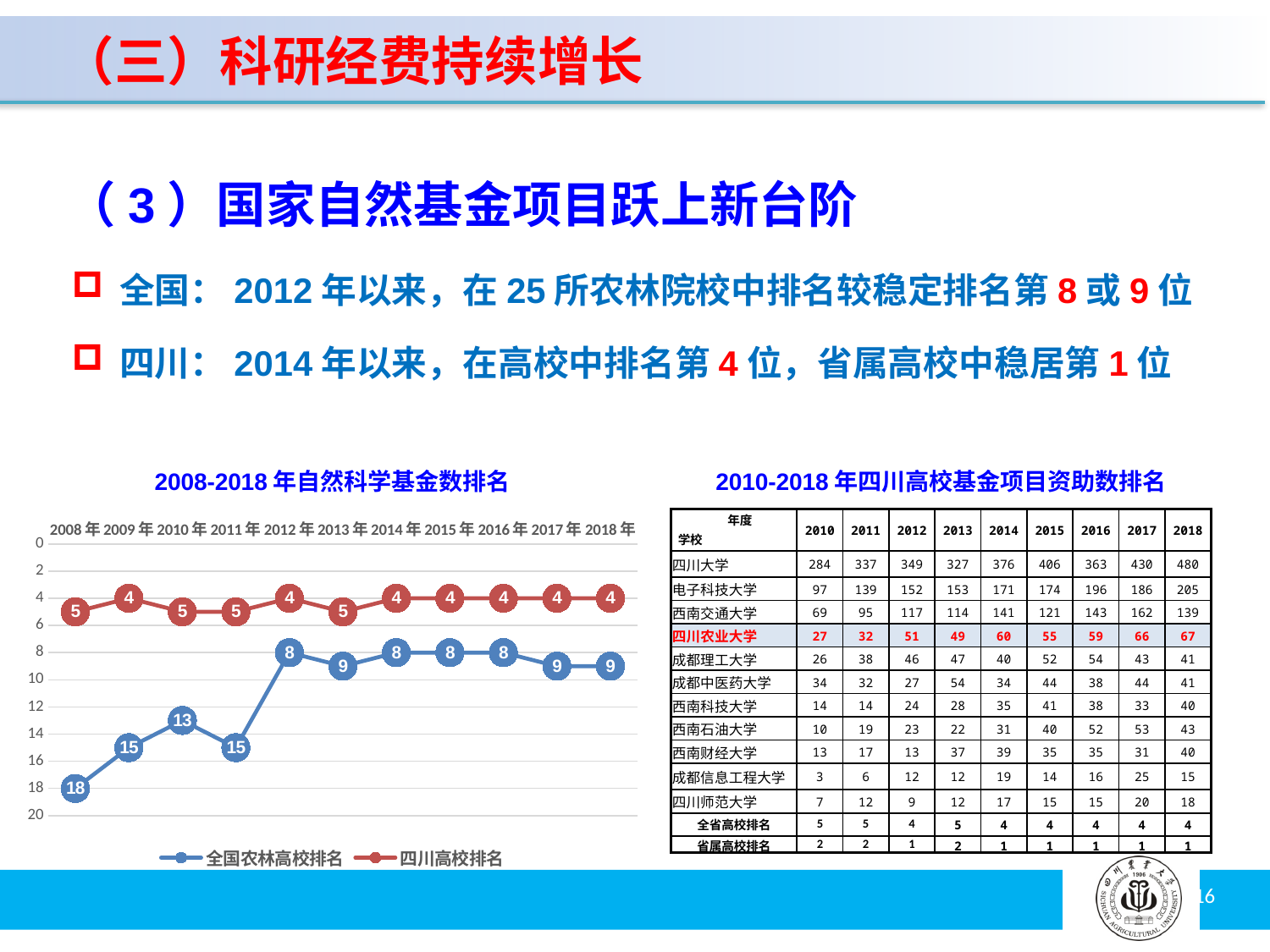

（三）科研经费持续增长
  （3）国家自然基金项目跃上新台阶
全国：2012年以来，在25所农林院校中排名较稳定排名第8或9位
四川：2014年以来，在高校中排名第4位，省属高校中稳居第1位
2008-2018年自然科学基金数排名
2010-2018年四川高校基金项目资助数排名

### Chart

| Category | 全国农林高校排名 | 四川高校排名 |
|---|---|---|
| 2008年 | 18.0 | 5.0 |
| 2009年 | 15.0 | 4.0 |
| 2010年 | 13.0 | 5.0 |
| 2011年 | 15.0 | 5.0 |
| 2012年 | 8.0 | 4.0 |
| 2013年 | 9.0 | 5.0 |
| 2014年 | 8.0 | 4.0 |
| 2015年 | 8.0 | 4.0 |
| 2016年 | 8.0 | 4.0 |
| 2017年 | 9.0 | 4.0 |
| 2018年 | 9.0 | 4.0 |
| 年度 学校 | 2010 | 2011 | 2012 | 2013 | 2014 | 2015 | 2016 | 2017 | 2018 |
| --- | --- | --- | --- | --- | --- | --- | --- | --- | --- |
| 四川大学 | 284 | 337 | 349 | 327 | 376 | 406 | 363 | 430 | 480 |
| 电子科技大学 | 97 | 139 | 152 | 153 | 171 | 174 | 196 | 186 | 205 |
| 西南交通大学 | 69 | 95 | 117 | 114 | 141 | 121 | 143 | 162 | 139 |
| 四川农业大学 | 27 | 32 | 51 | 49 | 60 | 55 | 59 | 66 | 67 |
| 成都理工大学 | 26 | 38 | 46 | 47 | 40 | 52 | 54 | 43 | 41 |
| 成都中医药大学 | 34 | 32 | 27 | 54 | 34 | 44 | 38 | 44 | 41 |
| 西南科技大学 | 14 | 14 | 24 | 28 | 35 | 41 | 38 | 33 | 40 |
| 西南石油大学 | 10 | 19 | 23 | 22 | 31 | 40 | 52 | 53 | 43 |
| 西南财经大学 | 13 | 17 | 13 | 37 | 39 | 35 | 35 | 31 | 40 |
| 成都信息工程大学 | 3 | 6 | 12 | 12 | 19 | 14 | 16 | 25 | 15 |
| 四川师范大学 | 7 | 12 | 9 | 12 | 17 | 15 | 15 | 20 | 18 |
| 全省高校排名 | 5 | 5 | 4 | 5 | 4 | 4 | 4 | 4 | 4 |
| 省属高校排名 | 2 | 2 | 1 | 2 | 1 | 1 | 1 | 1 | 1 |